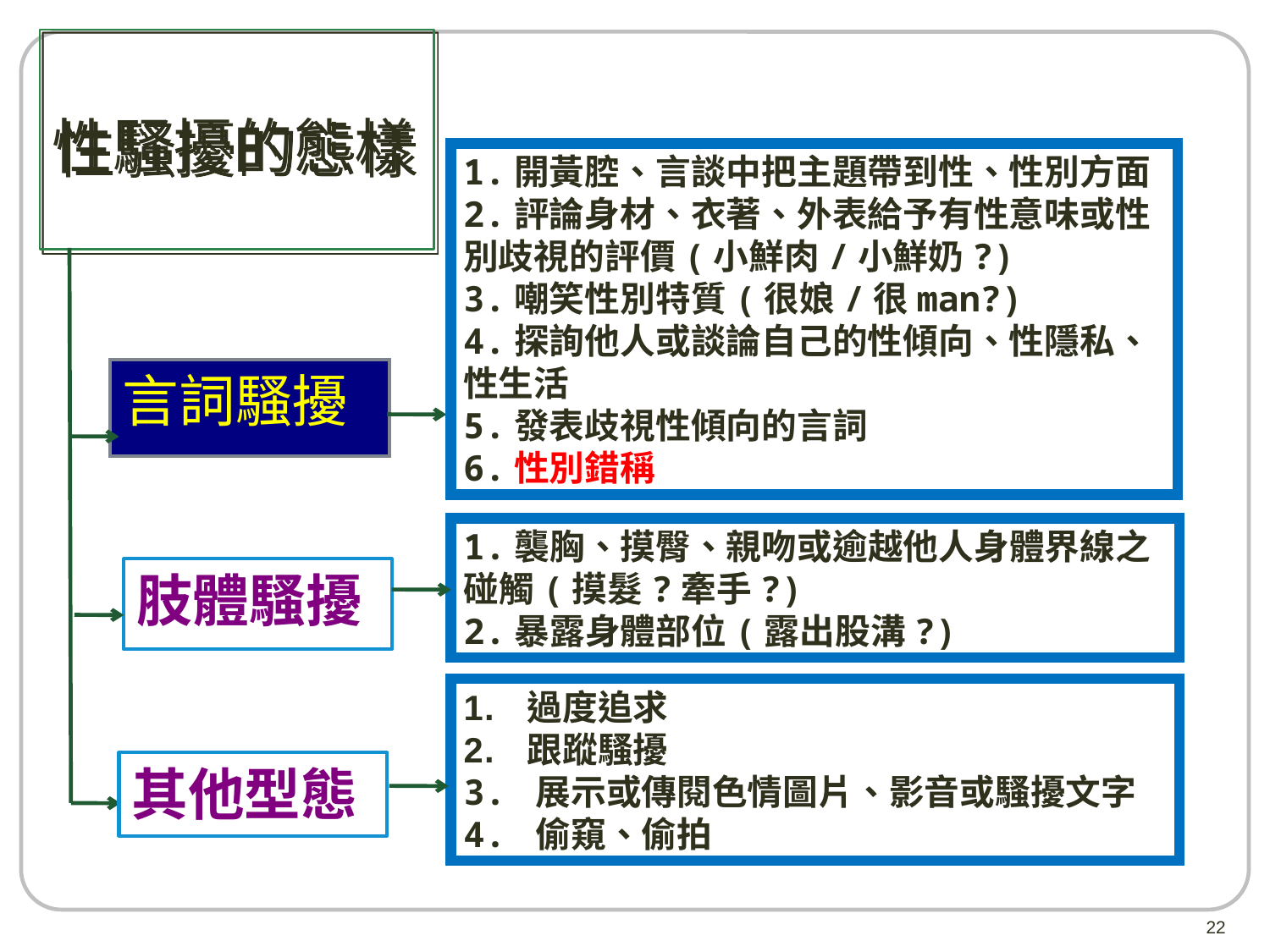

性騷擾的態樣
1.開黃腔、言談中把主題帶到性、性別方面
2.評論身材、衣著、外表給予有性意味或性別歧視的評價(小鮮肉/小鮮奶?)
3.嘲笑性別特質(很娘/很man?)
4.探詢他人或談論自己的性傾向、性隱私、性生活
5.發表歧視性傾向的言詞
6.性別錯稱
言詞騷擾
1.襲胸、摸臀、親吻或逾越他人身體界線之碰觸(摸髮?牽手?)
2.暴露身體部位(露出股溝?)
肢體騷擾
過度追求
跟蹤騷擾
3. 展示或傳閱色情圖片、影音或騷擾文字
4. 偷窺、偷拍
其他型態

22